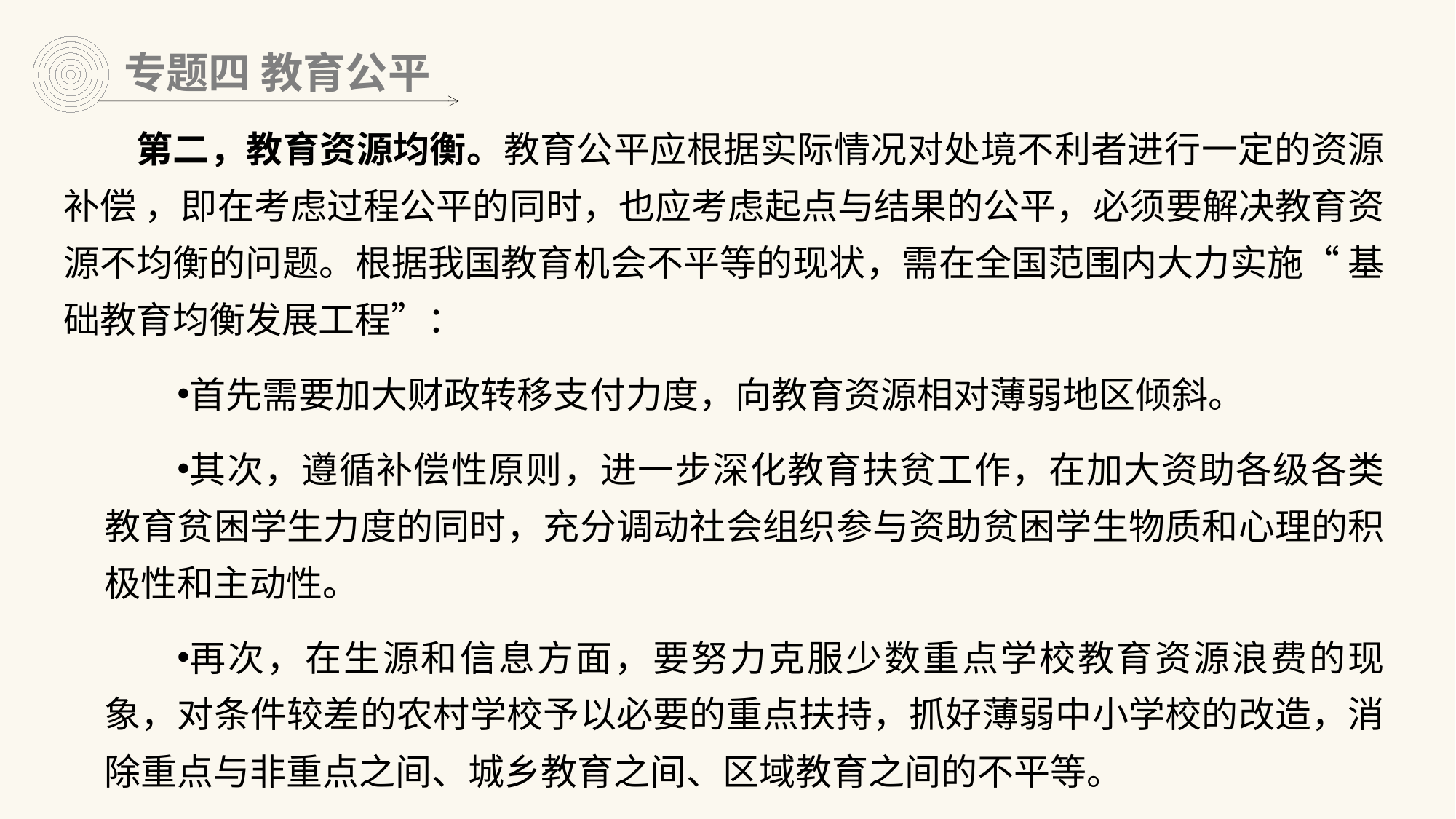

专题四 教育公平
第二，教育资源均衡。教育公平应根据实际情况对处境不利者进行一定的资源补偿 ，即在考虑过程公平的同时，也应考虑起点与结果的公平，必须要解决教育资源不均衡的问题。根据我国教育机会不平等的现状，需在全国范围内大力实施“ 基础教育均衡发展工程”：
首先需要加大财政转移支付力度，向教育资源相对薄弱地区倾斜。
其次，遵循补偿性原则，进一步深化教育扶贫工作，在加大资助各级各类教育贫困学生力度的同时，充分调动社会组织参与资助贫困学生物质和心理的积极性和主动性。
再次，在生源和信息方面，要努力克服少数重点学校教育资源浪费的现象，对条件较差的农村学校予以必要的重点扶持，抓好薄弱中小学校的改造，消除重点与非重点之间、城乡教育之间、区域教育之间的不平等。